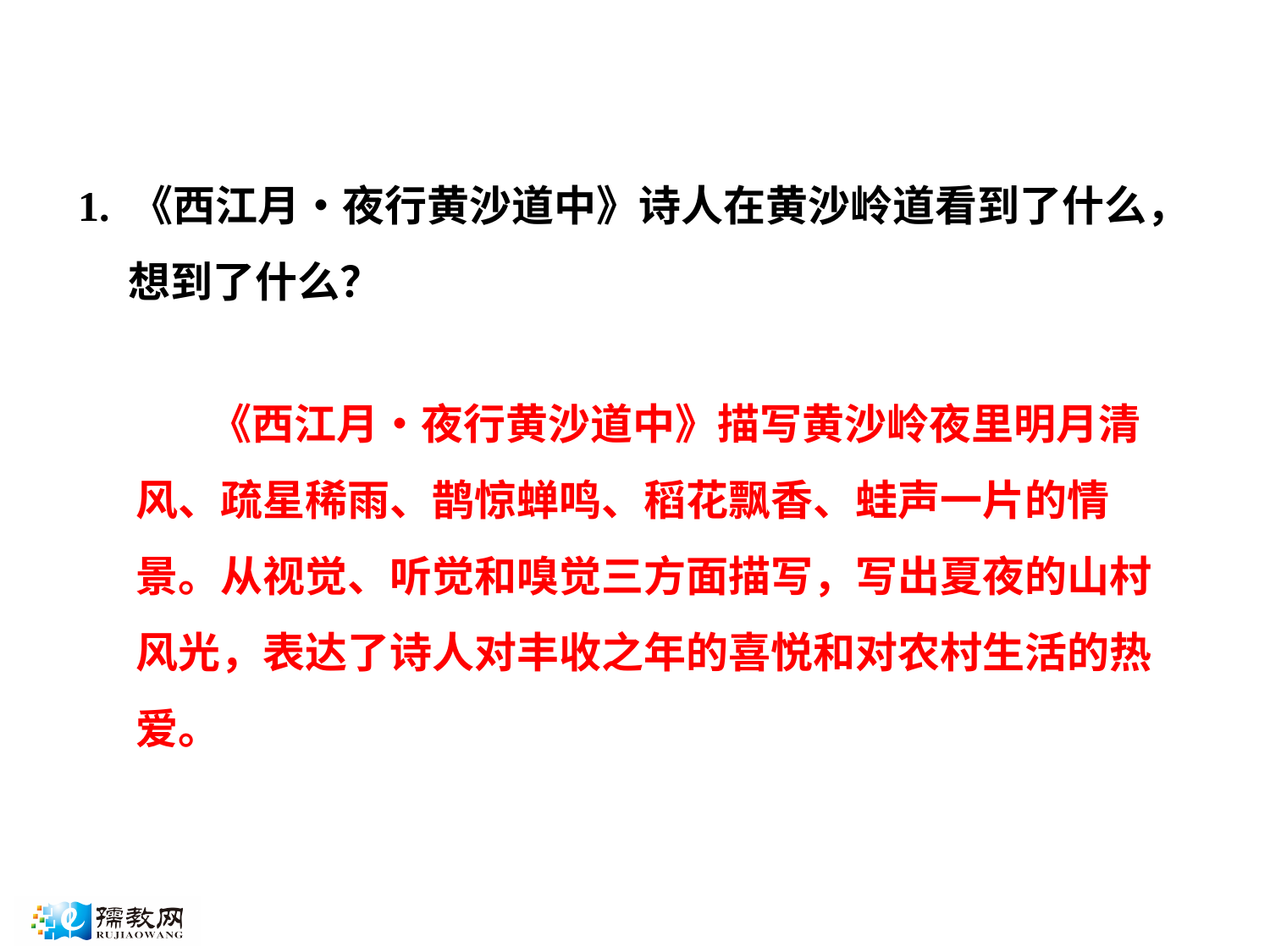

1. 《西江月•夜行黄沙道中》诗人在黄沙岭道看到了什么，想到了什么？
《西江月•夜行黄沙道中》描写黄沙岭夜里明月清风、疏星稀雨、鹊惊蝉鸣、稻花飘香、蛙声一片的情景。从视觉、听觉和嗅觉三方面描写，写出夏夜的山村风光，表达了诗人对丰收之年的喜悦和对农村生活的热爱。